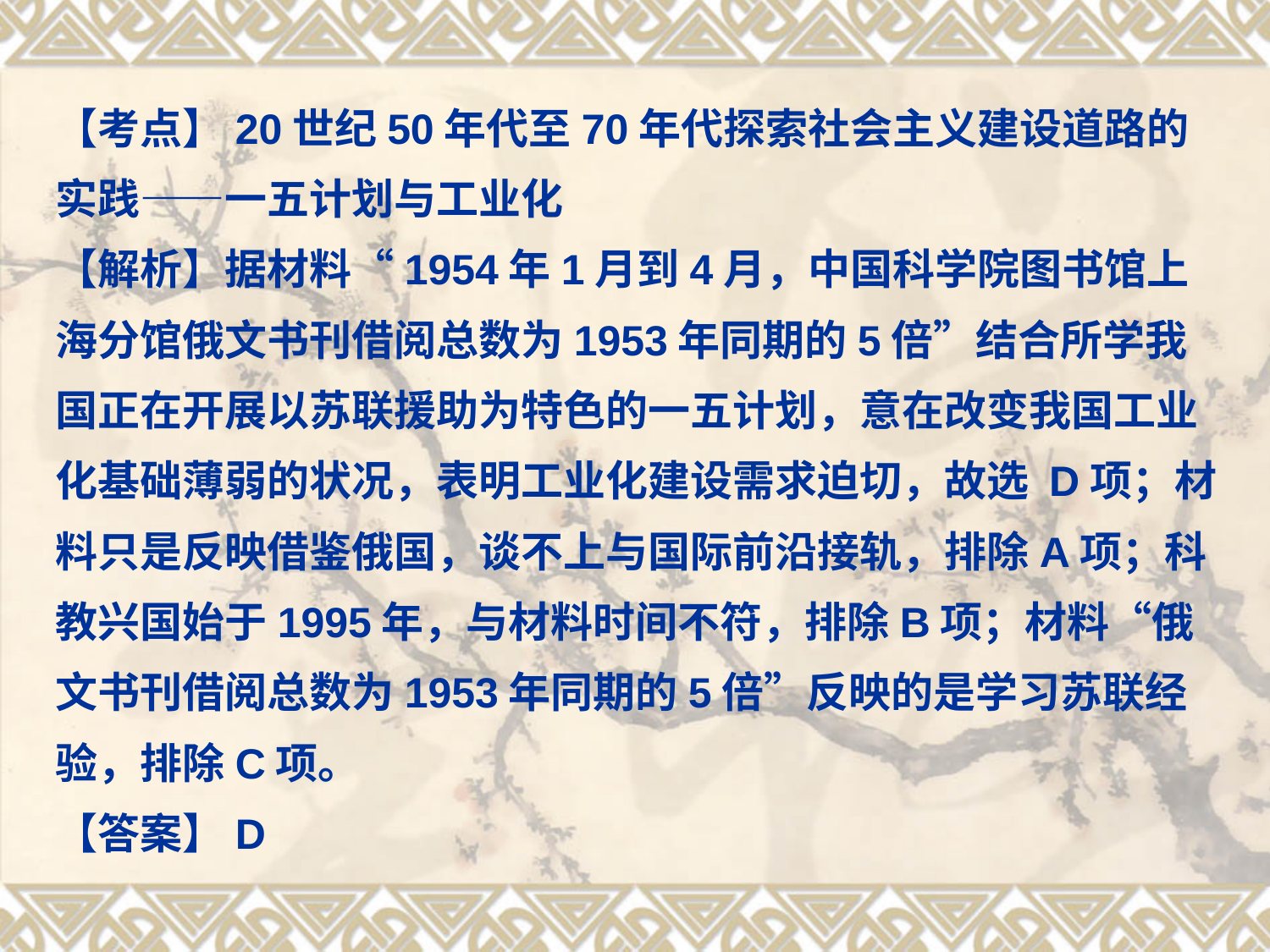

【考点】20世纪50年代至70年代探索社会主义建设道路的实践——一五计划与工业化
【解析】据材料“1954年1月到4月，中国科学院图书馆上海分馆俄文书刊借阅总数为1953年同期的5倍”结合所学我国正在开展以苏联援助为特色的一五计划，意在改变我国工业化基础薄弱的状况，表明工业化建设需求迫切，故选 D项；材料只是反映借鉴俄国，谈不上与国际前沿接轨，排除A项；科教兴国始于1995年，与材料时间不符，排除B项；材料“俄文书刊借阅总数为1953年同期的5倍”反映的是学习苏联经验，排除C项。
【答案】D